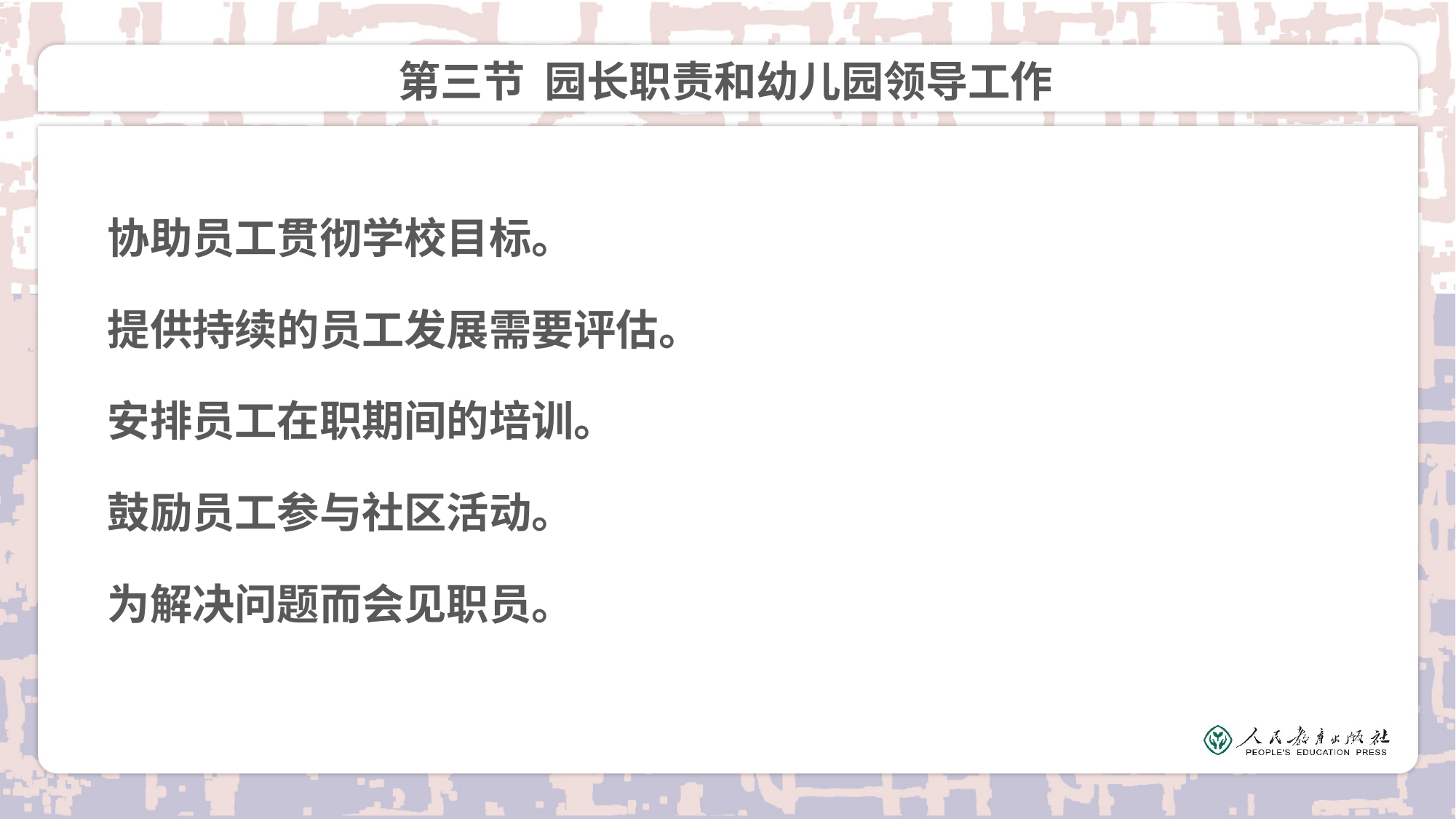

# 第三节  园长职责和幼儿园领导工作
协助员工贯彻学校目标。
提供持续的员工发展需要评估。
安排员工在职期间的培训。
鼓励员工参与社区活动。
为解决问题而会见职员。